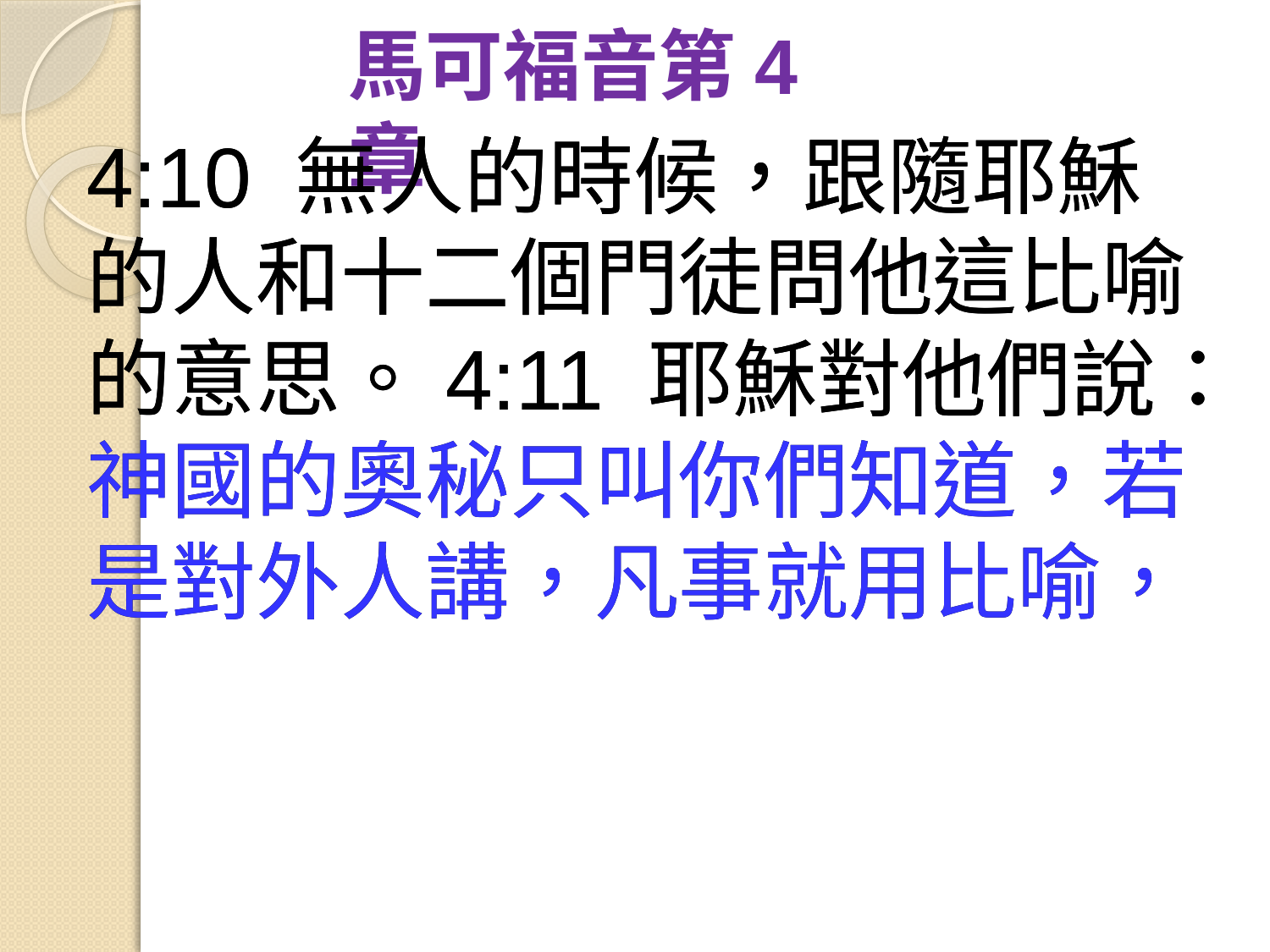

馬可福音第4章
4:10 無人的時候，跟隨耶穌的人和十二個門徒問他這比喻的意思。4:11 耶穌對他們說：神國的奧秘只叫你們知道，若是對外人講，凡事就用比喻，

4:10 無人的時候，跟隨耶穌的人和十二個門徒問他這比喻的意思。4:11 耶穌對他們說：神國的奧秘只叫你們知道，若是對外人講，凡事就用比喻，